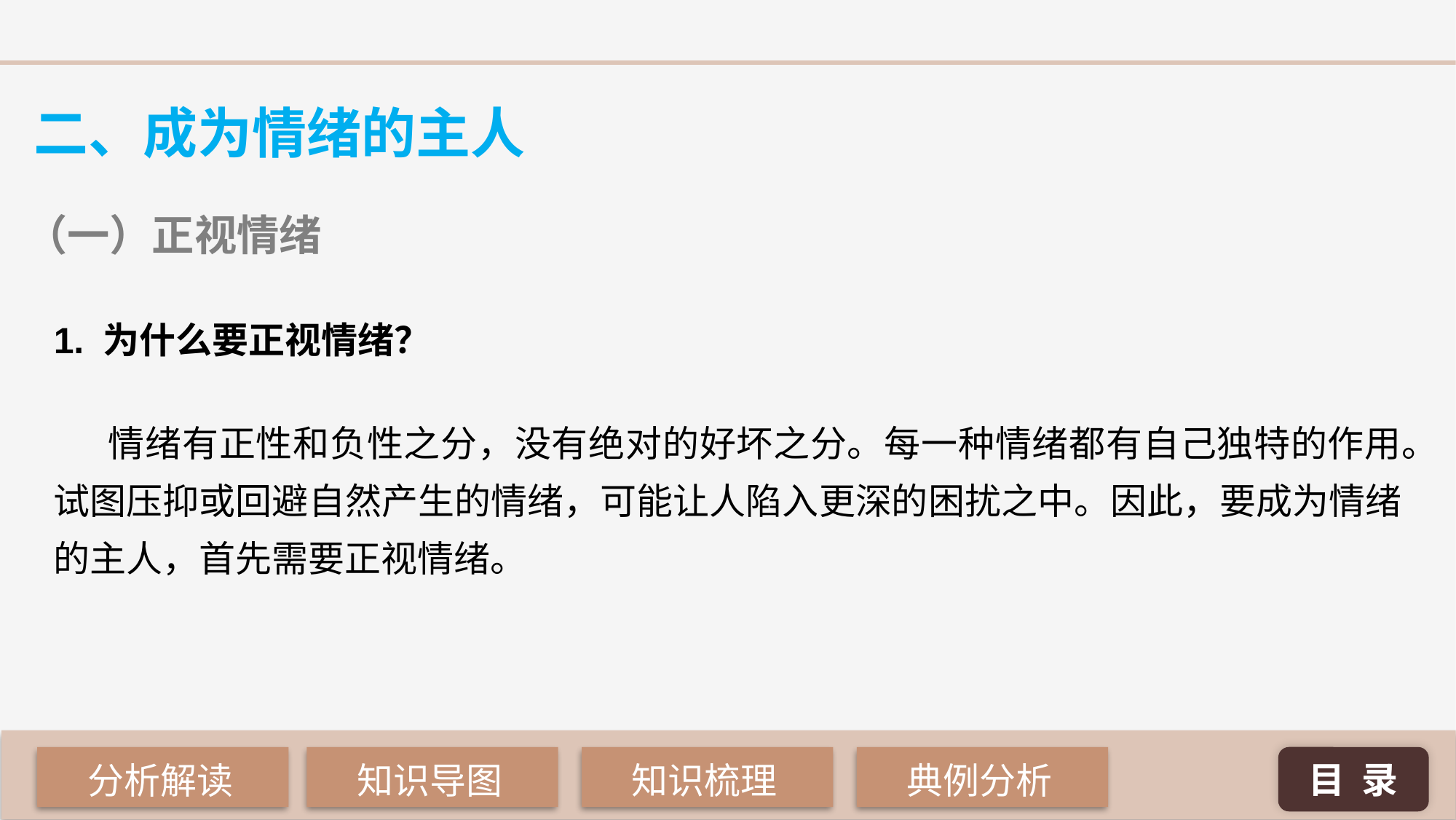

二、成为情绪的主人
（一）正视情绪
1. 为什么要正视情绪？
情绪有正性和负性之分，没有绝对的好坏之分。每一种情绪都有自己独特的作用。试图压抑或回避自然产生的情绪，可能让人陷入更深的困扰之中。因此，要成为情绪的主人，首先需要正视情绪。